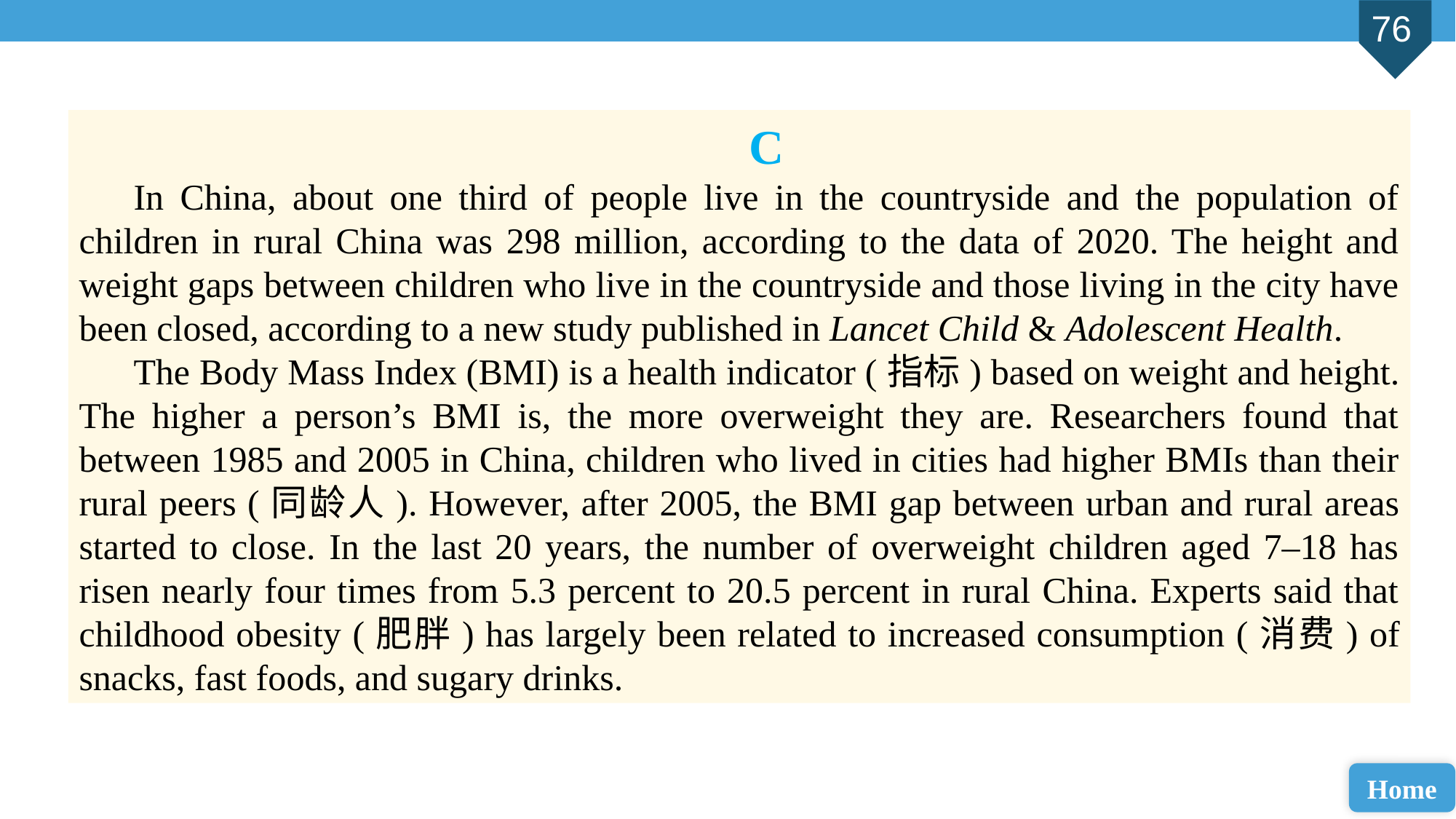

C
In China, about one third of people live in the countryside and the population of children in rural China was 298 million, according to the data of 2020. The height and weight gaps between children who live in the countryside and those living in the city have been closed, according to a new study published in Lancet Child & Adolescent Health.
The Body Mass Index (BMI) is a health indicator (指标) based on weight and height. The higher a person’s BMI is, the more overweight they are. Researchers found that between 1985 and 2005 in China, children who lived in cities had higher BMIs than their rural peers (同龄人). However, after 2005, the BMI gap between urban and rural areas started to close. In the last 20 years, the number of overweight children aged 7–18 has risen nearly four times from 5.3 percent to 20.5 percent in rural China. Experts said that childhood obesity (肥胖) has largely been related to increased consumption (消费) of snacks, fast foods, and sugary drinks.